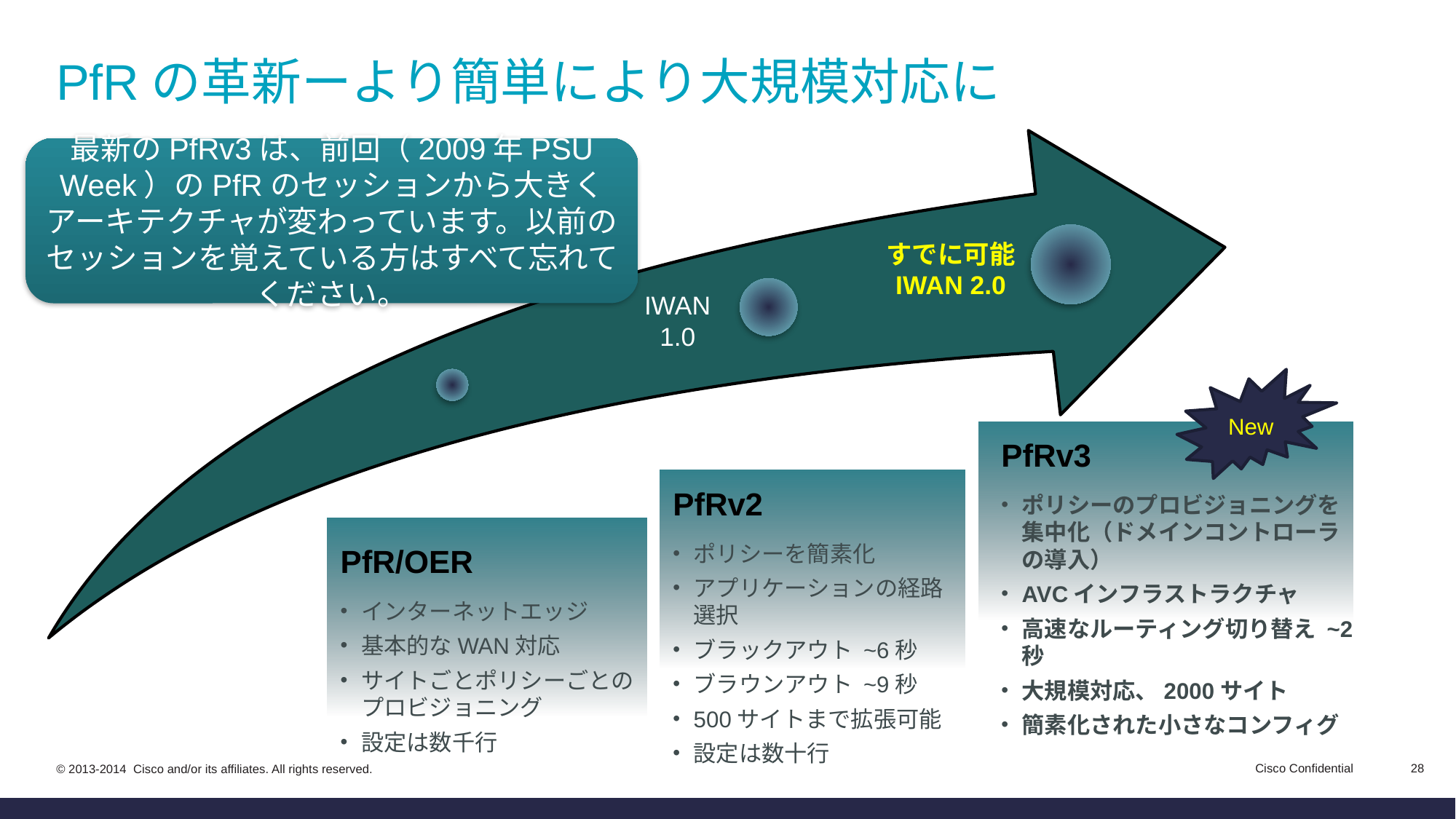

# PfRの革新ーより簡単により大規模対応に

最新のPfRv3は、前回（2009年PSU Week）のPfRのセッションから大きくアーキテクチャが変わっています。以前のセッションを覚えている方はすべて忘れてください。

すでに可能
IWAN 2.0

IWAN
1.0

New

PfRv3
ポリシーのプロビジョニングを集中化（ドメインコントローラの導入）
AVCインフラストラクチャ
高速なルーティング切り替え ~2秒
大規模対応、2000サイト
簡素化された小さなコンフィグ

PfRv2
ポリシーを簡素化
アプリケーションの経路選択
ブラックアウト ~6秒
ブラウンアウト ~9秒
500サイトまで拡張可能
設定は数十行

PfR/OER
インターネットエッジ
基本的なWAN対応
サイトごとポリシーごとのプロビジョニング
設定は数千行